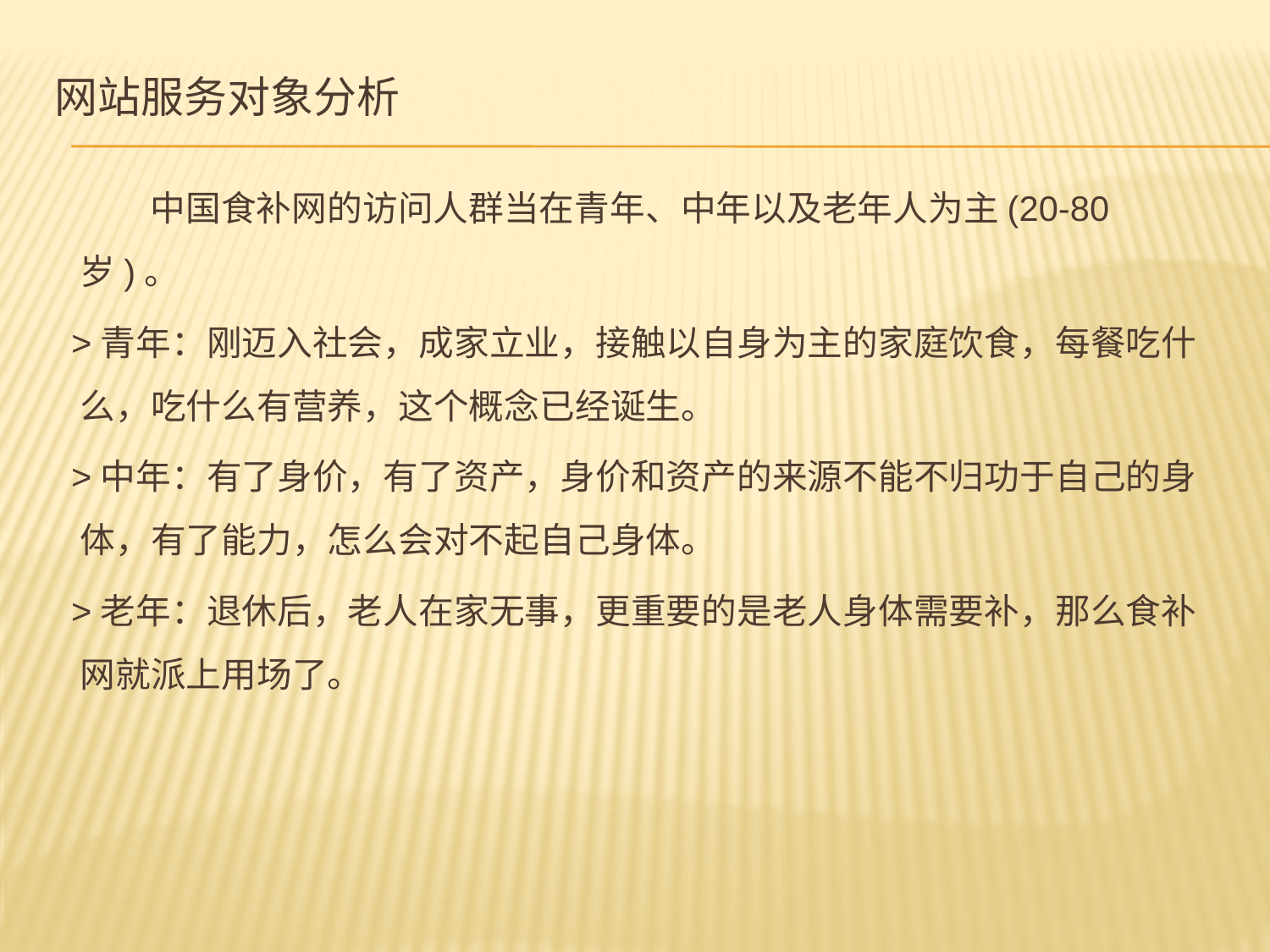

# 网站服务对象分析
              中国食补网的访问人群当在青年、中年以及老年人为主(20-80岁)。
    >青年：刚迈入社会，成家立业，接触以自身为主的家庭饮食，每餐吃什么，吃什么有营养，这个概念已经诞生。
    >中年：有了身价，有了资产，身价和资产的来源不能不归功于自己的身体，有了能力，怎么会对不起自己身体。
    >老年：退休后，老人在家无事，更重要的是老人身体需要补，那么食补网就派上用场了。